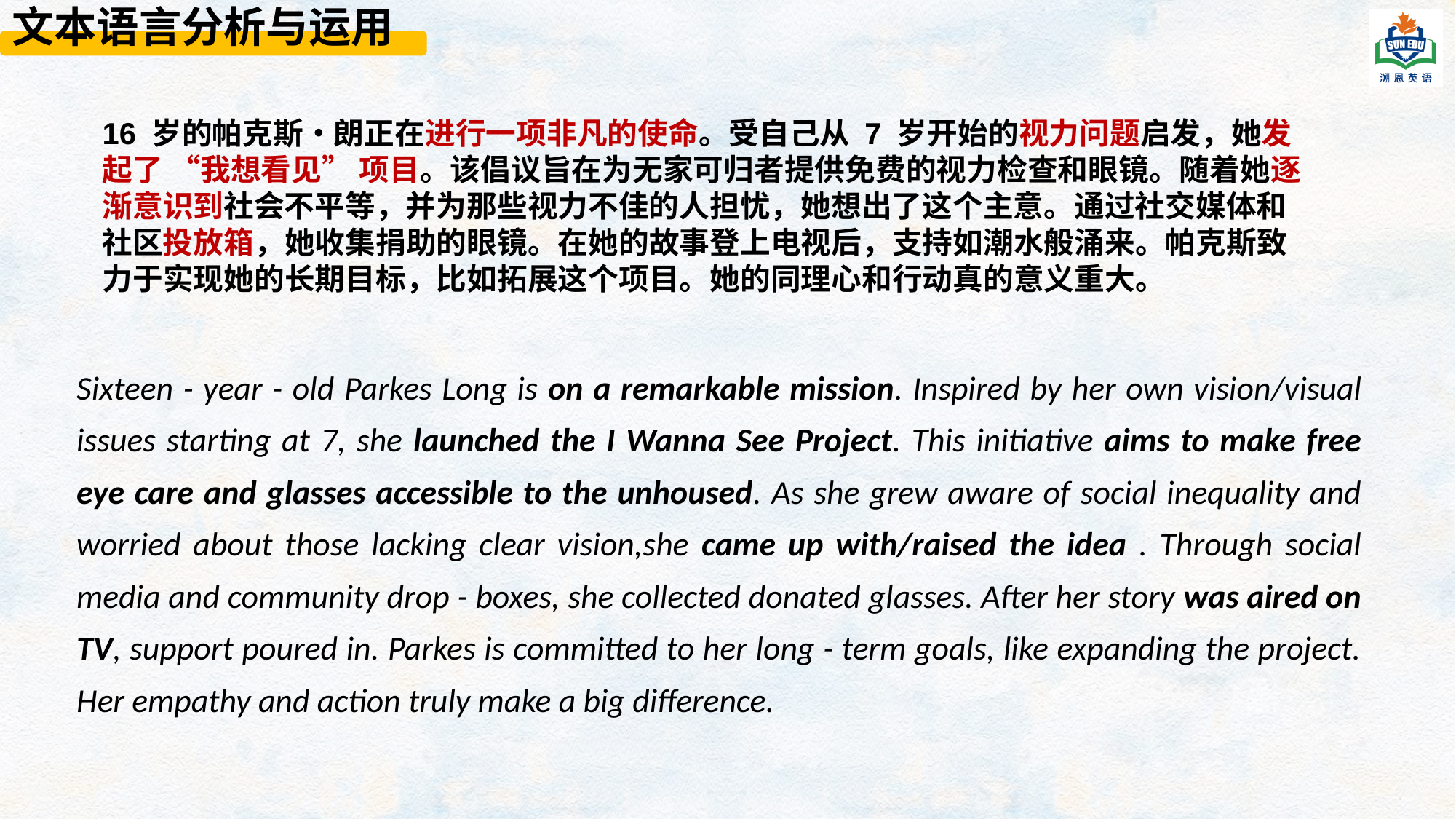

文本语言分析与运用
16 岁的帕克斯・朗正在进行一项非凡的使命。受自己从 7 岁开始的视力问题启发，她发起了 “我想看见” 项目。该倡议旨在为无家可归者提供免费的视力检查和眼镜。随着她逐渐意识到社会不平等，并为那些视力不佳的人担忧，她想出了这个主意。通过社交媒体和社区投放箱，她收集捐助的眼镜。在她的故事登上电视后，支持如潮水般涌来。帕克斯致力于实现她的长期目标，比如拓展这个项目。她的同理心和行动真的意义重大。
Sixteen - year - old Parkes Long is on a remarkable mission. Inspired by her own vision/visual issues starting at 7, she launched the I Wanna See Project. This initiative aims to make free eye care and glasses accessible to the unhoused. As she grew aware of social inequality and worried about those lacking clear vision,she came up with/raised the idea . Through social media and community drop - boxes, she collected donated glasses. After her story was aired on TV, support poured in. Parkes is committed to her long - term goals, like expanding the project. Her empathy and action truly make a big difference.